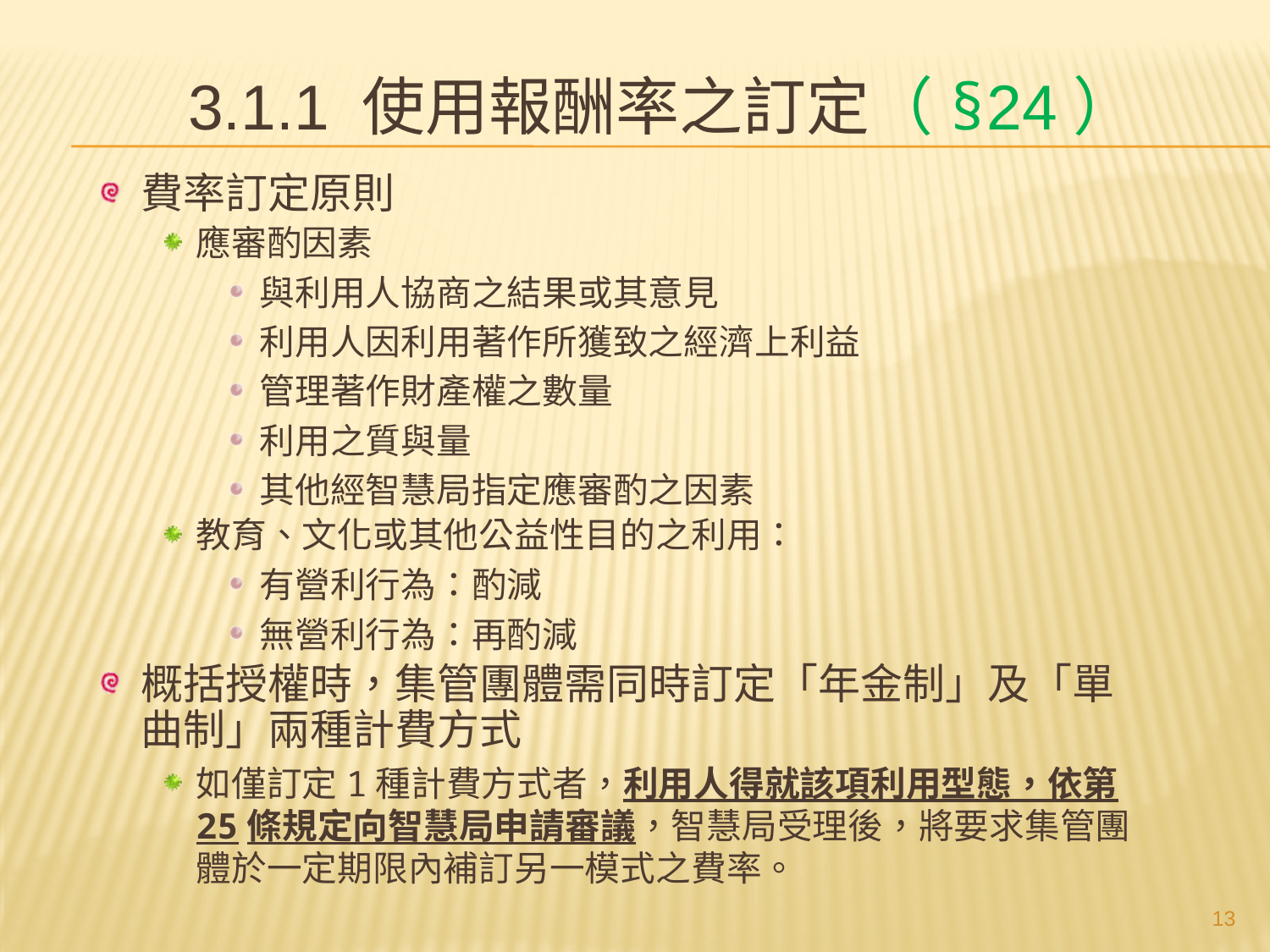

# 3.1.1 使用報酬率之訂定（§24）
費率訂定原則
應審酌因素
與利用人協商之結果或其意見
利用人因利用著作所獲致之經濟上利益
管理著作財產權之數量
利用之質與量
其他經智慧局指定應審酌之因素
教育、文化或其他公益性目的之利用：
有營利行為：酌減
無營利行為：再酌減
概括授權時，集管團體需同時訂定「年金制」及「單曲制」兩種計費方式
如僅訂定1種計費方式者，利用人得就該項利用型態，依第25條規定向智慧局申請審議，智慧局受理後，將要求集管團體於一定期限內補訂另一模式之費率。
13